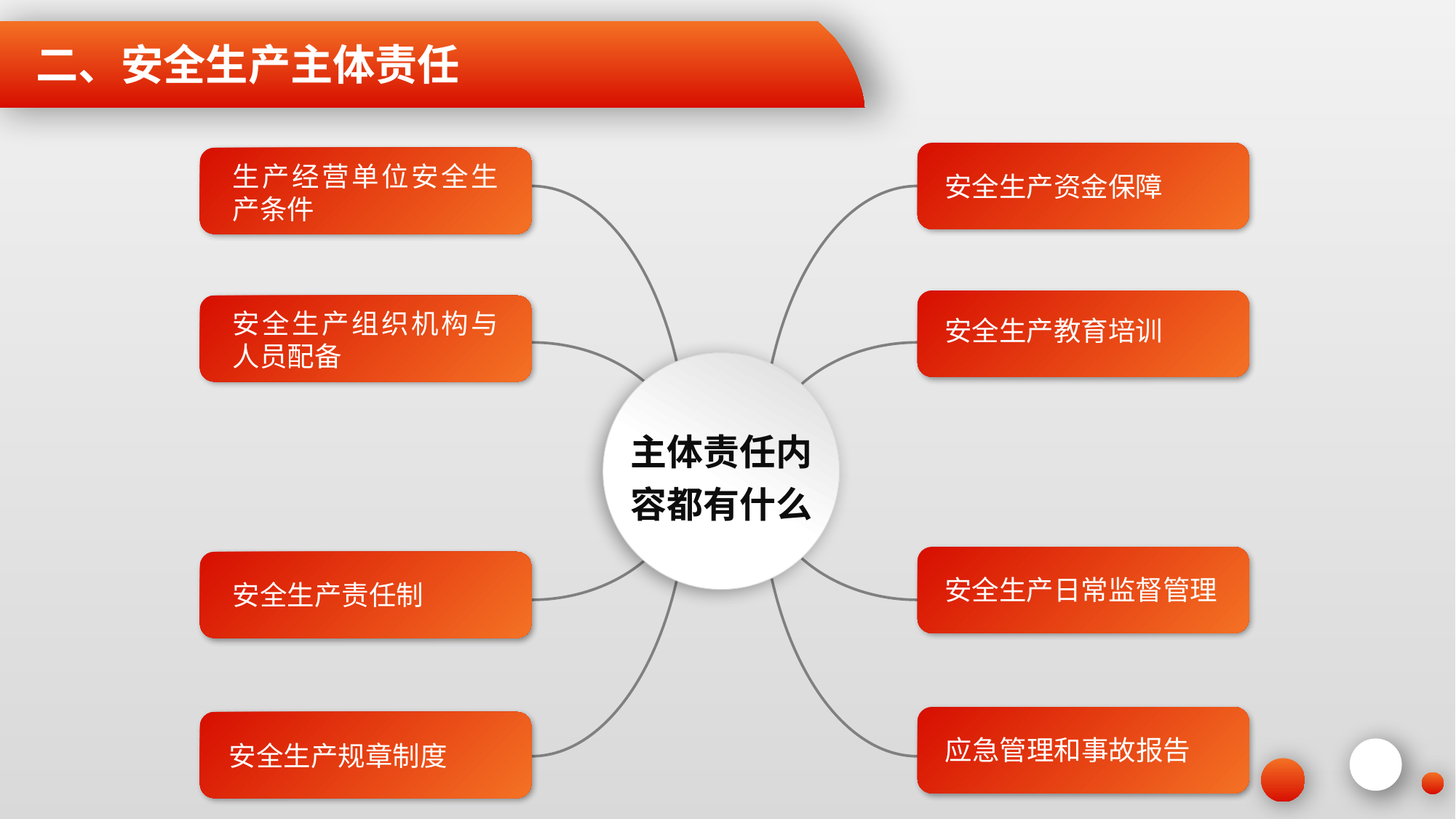

二、安全生产主体责任

生产经营单位安全生产条件
安全生产资金保障

安全生产组织机构与人员配备
安全生产教育培训

主体责任内容都有什么

安全生产日常监督管理
安全生产责任制

应急管理和事故报告
安全生产规章制度